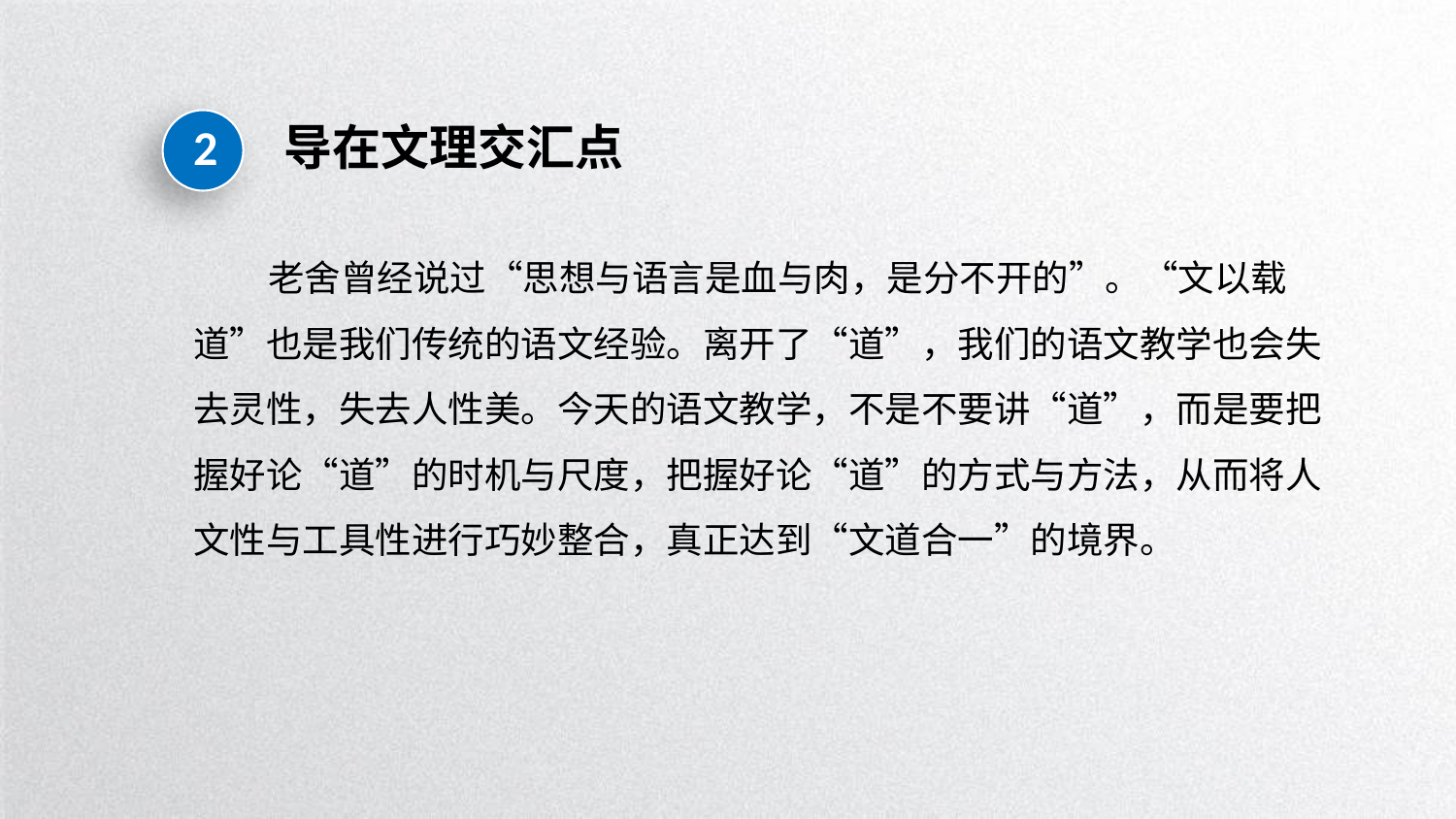

2     导在文理交汇点

        老舍曾经说过“思想与语言是血与肉，是分不开的”。“文以载道”也是我们传统的语文经验。离开了“道”，我们的语文教学也会失去灵性，失去人性美。今天的语文教学，不是不要讲“道”，而是要把握好论“道”的时机与尺度，把握好论“道”的方式与方法，从而将人文性与工具性进行巧妙整合，真正达到“文道合一”的境界。